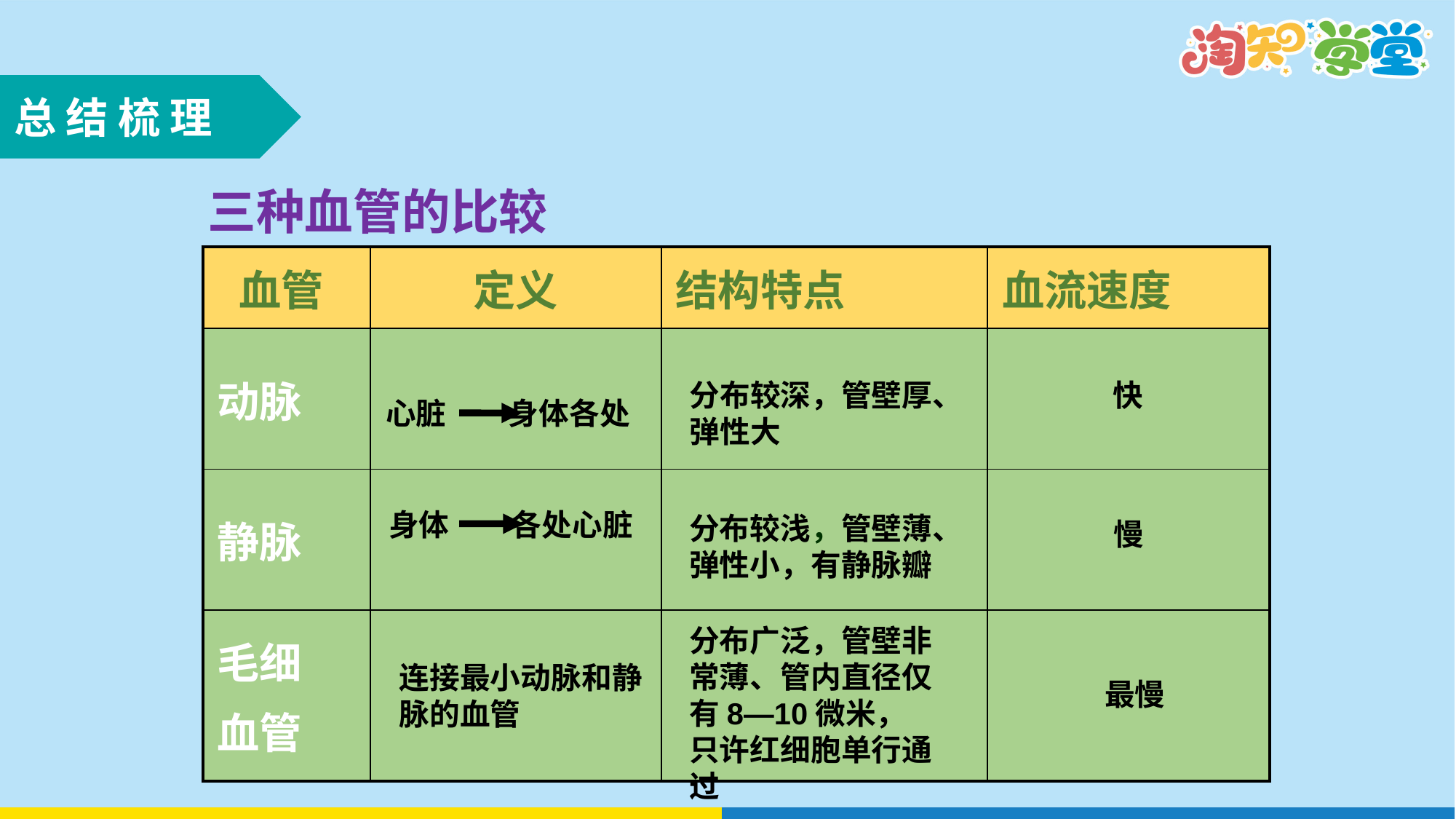

总 结 梳 理
# 三种血管的比较
| 血管 | 定义 | 结构特点 | 血流速度 |
| --- | --- | --- | --- |
| 动脉 |  |  |  |
| 静脉 |  |  |  |
| 毛细 血管 |  |  |  |

分布较深，管壁厚、
弹性大
快
心脏         身体各处

身体         各处心脏
分布较浅，管壁薄、弹性小，有静脉瓣
慢

分布广泛，管壁非常薄、管内直径仅有8—10微米，只许红细胞单行通过
连接最小动脉和静脉的血管
最慢